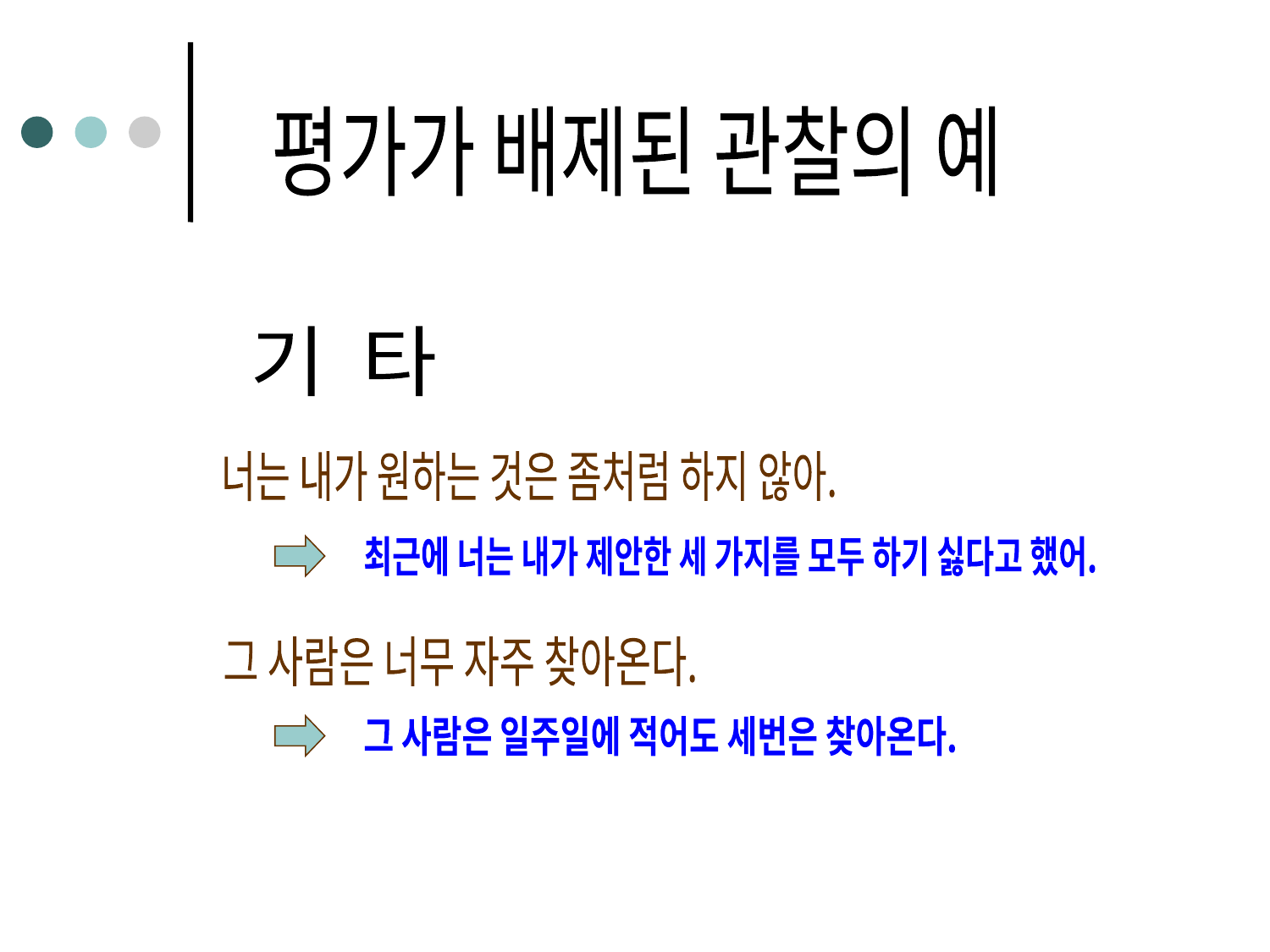

평가가 배제된 관찰의 예

그 사람은 그 일을 제때 끝내지 못할거야.
철수는 자꾸 늦장을 부려.
그 사람은 인심이 매우 좋은 사람이다.
균형 잡힌 식사를 하지 않으면 건강을 해칠거야.
요즘 젊은 사람들은 다른 사람에게 배려하는 마음이 없어.
길동이는 형편없는 축구선수야.
기  타
향단이는 못생겼어.
(다른 사람의 생각, 느낌, 의도, 욕구에 대해 자신의 추측만 사실이라고 암시)
(평가를 내포하는 풀이말을 쓰는 것)
('어떠어떠하다.' '어찌어찌하다.'는 말로 단정지어 평가)
(자신이 그렇게 생각한 까닭을 표현하지 않음)
(사실보다 능력을 의미하는 표현을 쓰는 것)
(지칭 대상이 구체적이지 않음)
(사실과 추측을 혼동함)
너는 내가 원하는 것은 좀처럼 하지 않아.

최근에 너는 내가 제안한 세 가지를 모두 하기 싫다고 했어.
그 사람은 아직 그 일을 시작하지도 못하고 있어.

네가 균형 잡힌 식사를 하지 않으니 건강을 해칠까봐 걱정이돼.
맞은편에 사는 젊은 부부들은 집 앞에 쌓인 눈을
길동이는 축구 공격수로서 20차례나 경기에 참여하였음에도
나는 향단이의 외모에 끌리지 않아.

그 사람은 점심 먹을 돈을 전부 다른 사람에게 주는 것을 보니,
철수는 지난번에도 그러더니 오늘도 약속된 시간에

그 사람은 너무 자주 찾아온다.
향단이는 얼굴에 주근깨가 많이 있어.

그가 "나는 이 일을 제때 끝내지 못할 것 같아."라고 했어.

늦게 도착했어.
너는 몇 가지 반찬만 먹는 것을 보니 균형 잡힌 식사가 되지 않는 것 같아.
치우는 것을 본 적이 없어.
한 골도 넣지 못했어.
인심이 아주 후한 사람이라는 생각이 든다.

그 사람은 일주일에 적어도 세번은 찾아온다.